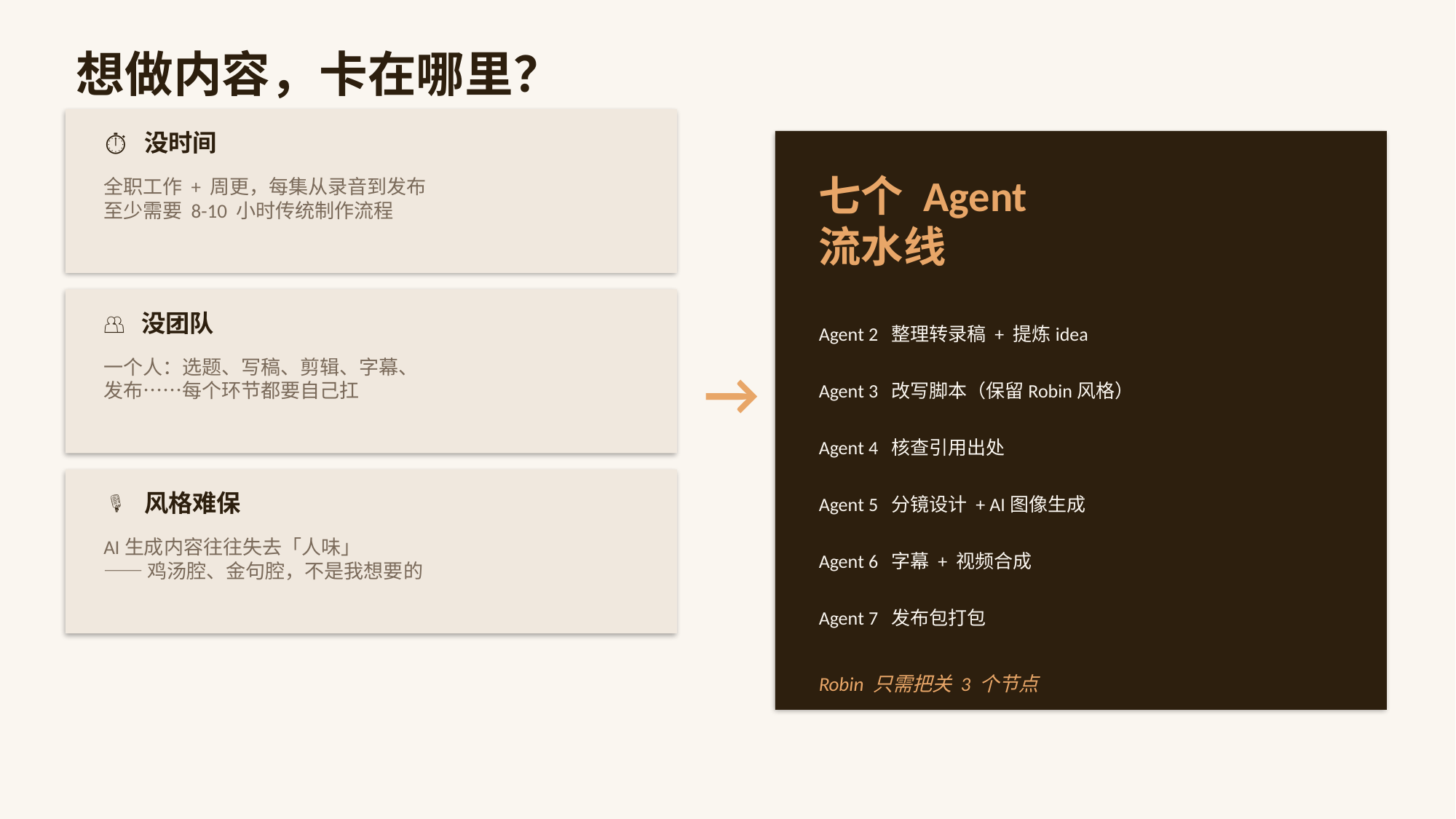

想做内容，卡在哪里？

⏱  没时间

七个 Agent
流水线
全职工作 + 周更，每集从录音到发布
至少需要 8-10 小时传统制作流程

👥  没团队
Agent 2  整理转录稿 + 提炼idea
一个人：选题、写稿、剪辑、字幕、
发布……每个环节都要自己扛
→
Agent 3  改写脚本（保留Robin风格）
Agent 4  核查引用出处

🎙  风格难保
Agent 5  分镜设计 + AI图像生成
AI生成内容往往失去「人味」
——鸡汤腔、金句腔，不是我想要的
Agent 6  字幕 + 视频合成
Agent 7  发布包打包
Robin 只需把关 3 个节点